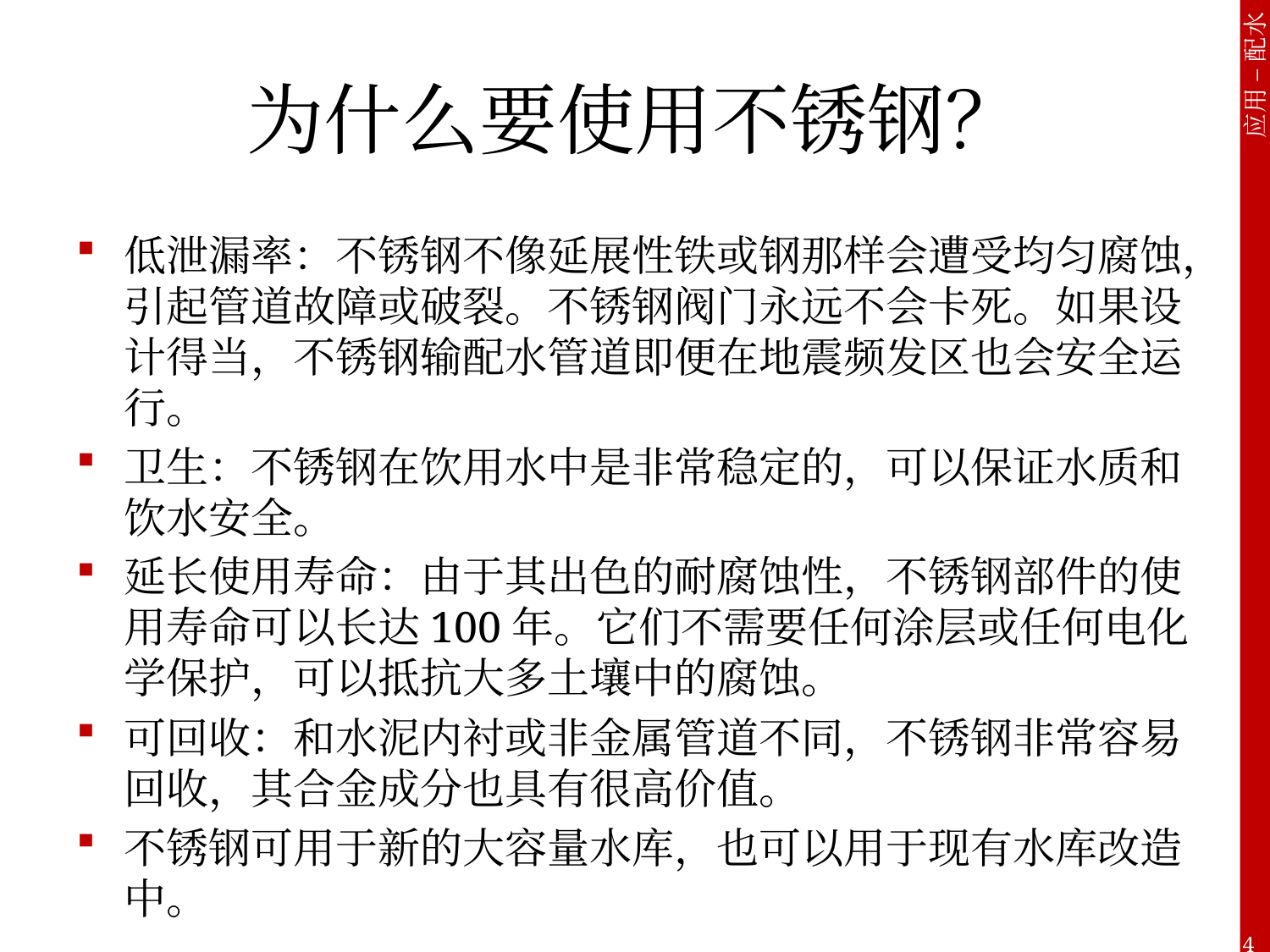

# 为什么要使用不锈钢？
低泄漏率：不锈钢不像延展性铁或钢那样会遭受均匀腐蚀，引起管道故障或破裂。不锈钢阀门永远不会卡死。如果设计得当，不锈钢输配水管道即便在地震频发区也会安全运行。
卫生：不锈钢在饮用水中是非常稳定的，可以保证水质和饮水安全。
延长使用寿命：由于其出色的耐腐蚀性，不锈钢部件的使用寿命可以长达100年。它们不需要任何涂层或任何电化学保护，可以抵抗大多土壤中的腐蚀。
可回收：和水泥内衬或非金属管道不同，不锈钢非常容易回收，其合金成分也具有很高价值。
不锈钢可用于新的大容量水库，也可以用于现有水库改造中。
4